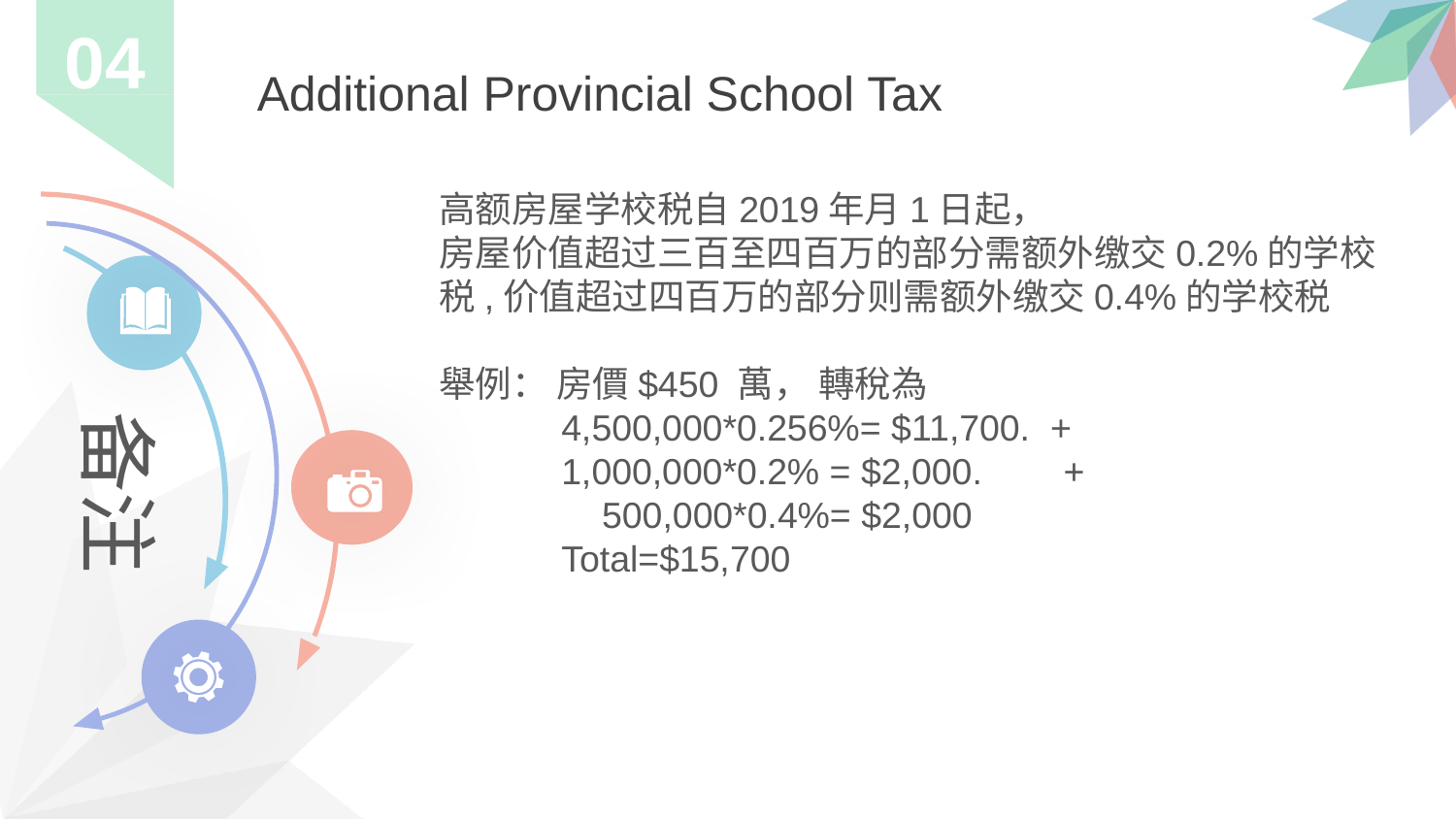

04

03
Additional Provincial School Tax
高额房屋学校税自2019年月1日起，
房屋价值超过三百至四百万的部分需额外缴交0.2%的学校税,价值超过四百万的部分则需额外缴交0.4%的学校税

舉例： 房價$450 萬， 轉稅為
            4,500,000*0.256%= $11,700.  +
            1,000,000*0.2% = $2,000.        +
                500,000*0.4%= $2,000
            Total=$15,700

备注